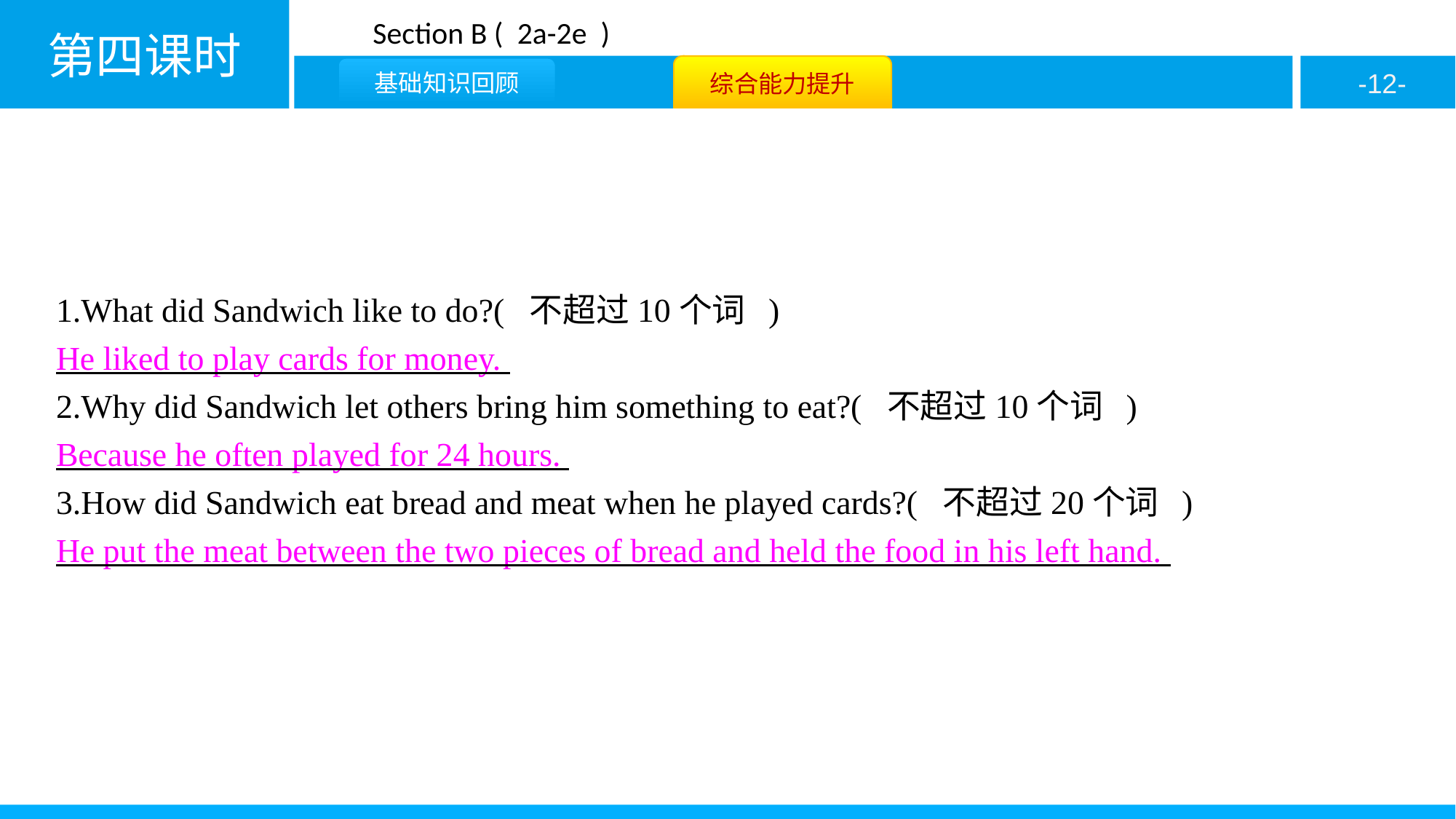

1.What did Sandwich like to do?(  不超过10个词  )
He liked to play cards for money.
2.Why did Sandwich let others bring him something to eat?(  不超过10个词  )
Because he often played for 24 hours.
3.How did Sandwich eat bread and meat when he played cards?(  不超过20个词  )
He put the meat between the two pieces of bread and held the food in his left hand.